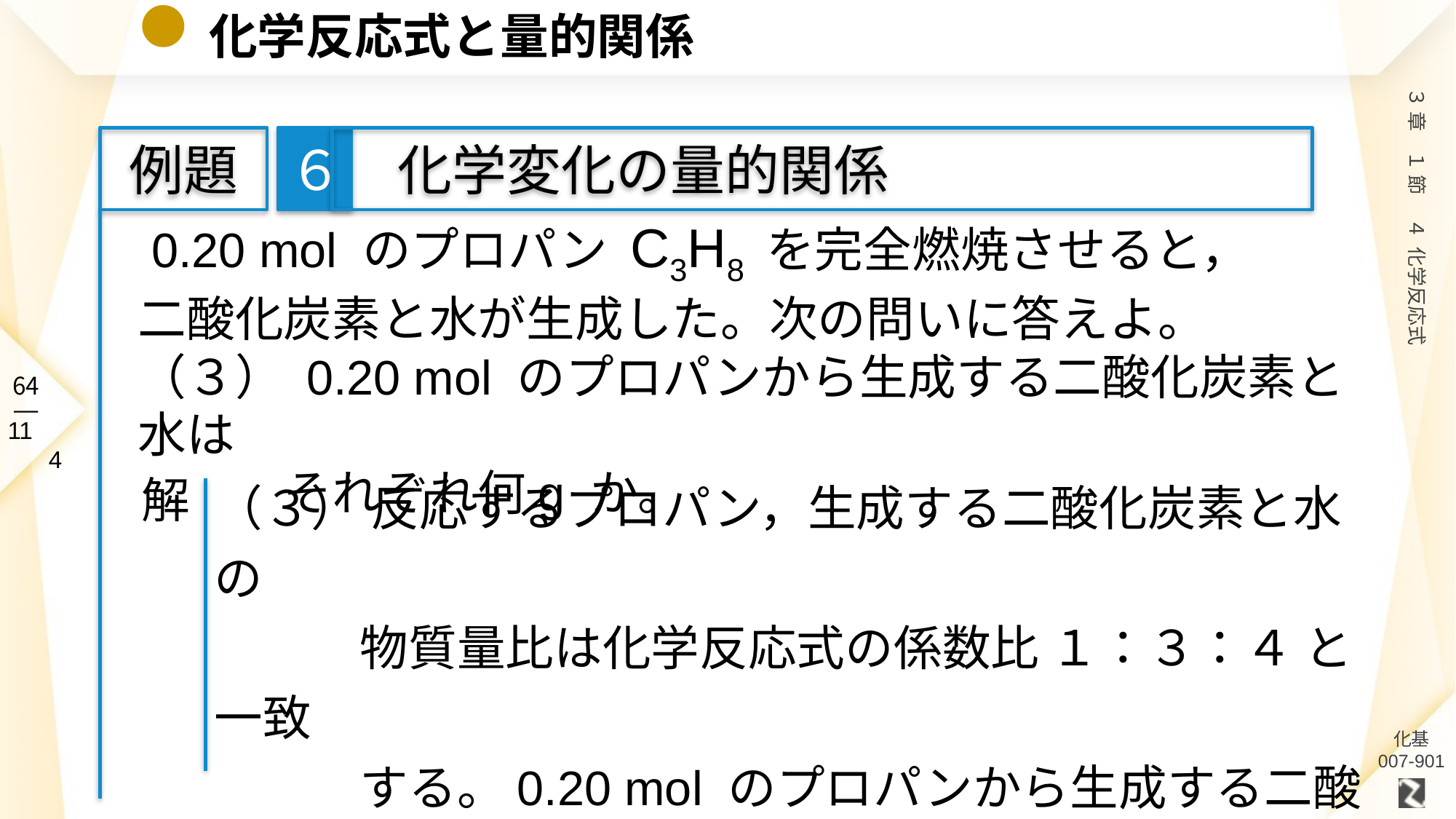

# 化学反応式と量的関係
６
例題
　化学変化の量的関係
 0.20 mol のプロパン C3H8 を完全燃焼させると，
二酸化炭素と水が生成した。次の問いに答えよ。
（３） 0.20 mol のプロパンから生成する二酸化炭素と水は
　　　それぞれ何g か。
（３） 反応するプロパン，生成する二酸化炭素と水の
　　　物質量比は化学反応式の係数比 １：３：４ と一致
　　　する。0.20 mol のプロパンから生成する二酸化炭素
　　　と水の質量は,
解